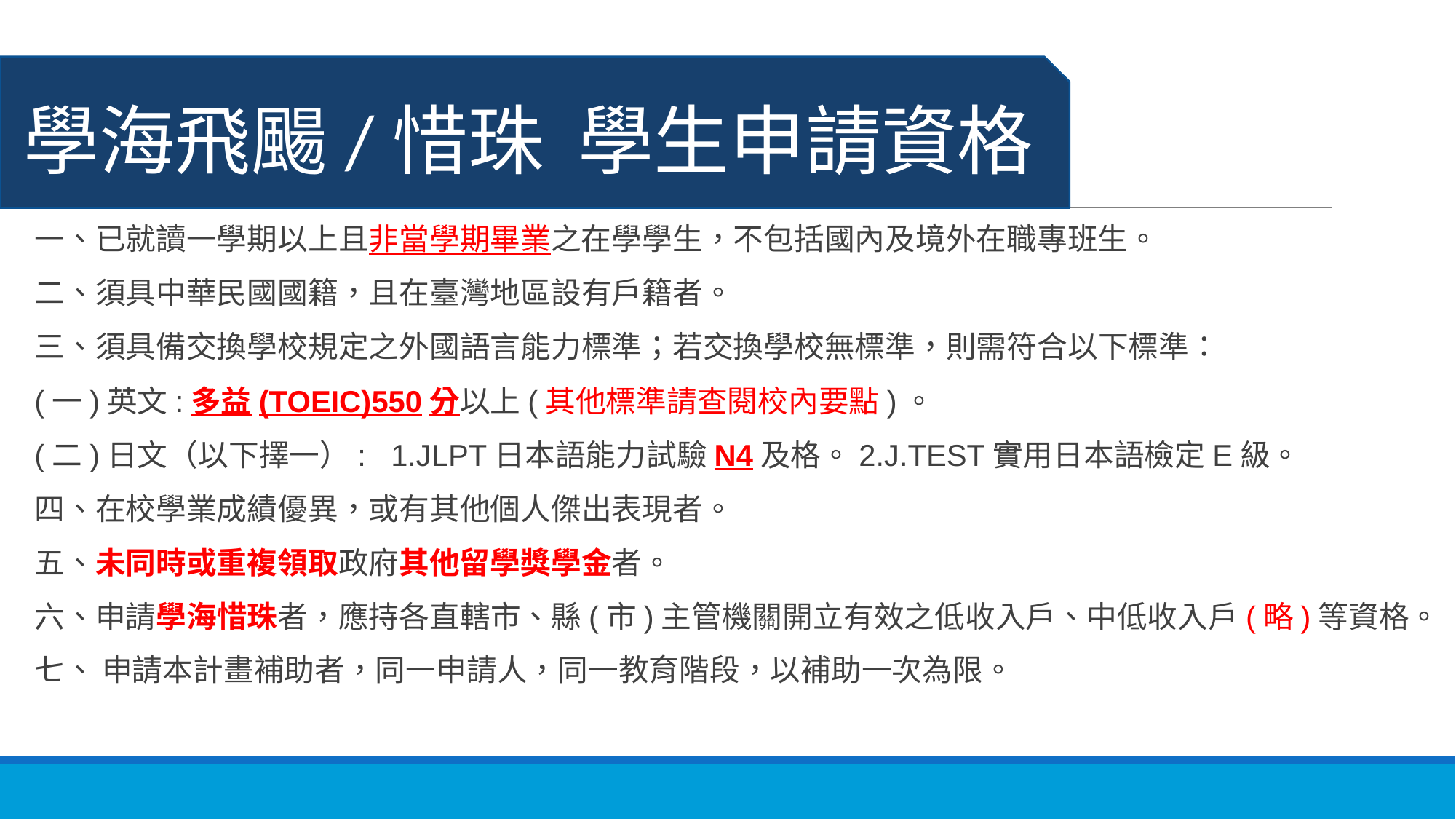

學海飛颺/惜珠  學生申請資格
一、已就讀一學期以上且非當學期畢業之在學學生，不包括國內及境外在職專班生。
二、須具中華民國國籍，且在臺灣地區設有戶籍者。
三、須具備交換學校規定之外國語言能力標準；若交換學校無標準，則需符合以下標準：
(一)英文:多益(TOEIC)550分以上(其他標準請查閱校內要點)。
(二)日文（以下擇一）:   1.JLPT日本語能力試驗N4及格。2.J.TEST實用日本語檢定E級。
四、在校學業成績優異，或有其他個人傑出表現者。
五、未同時或重複領取政府其他留學獎學金者。
六、申請學海惜珠者，應持各直轄市、縣(市)主管機關開立有效之低收入戶、中低收入戶(略)等資格。
七、 申請本計畫補助者，同一申請人，同一教育階段，以補助一次為限。